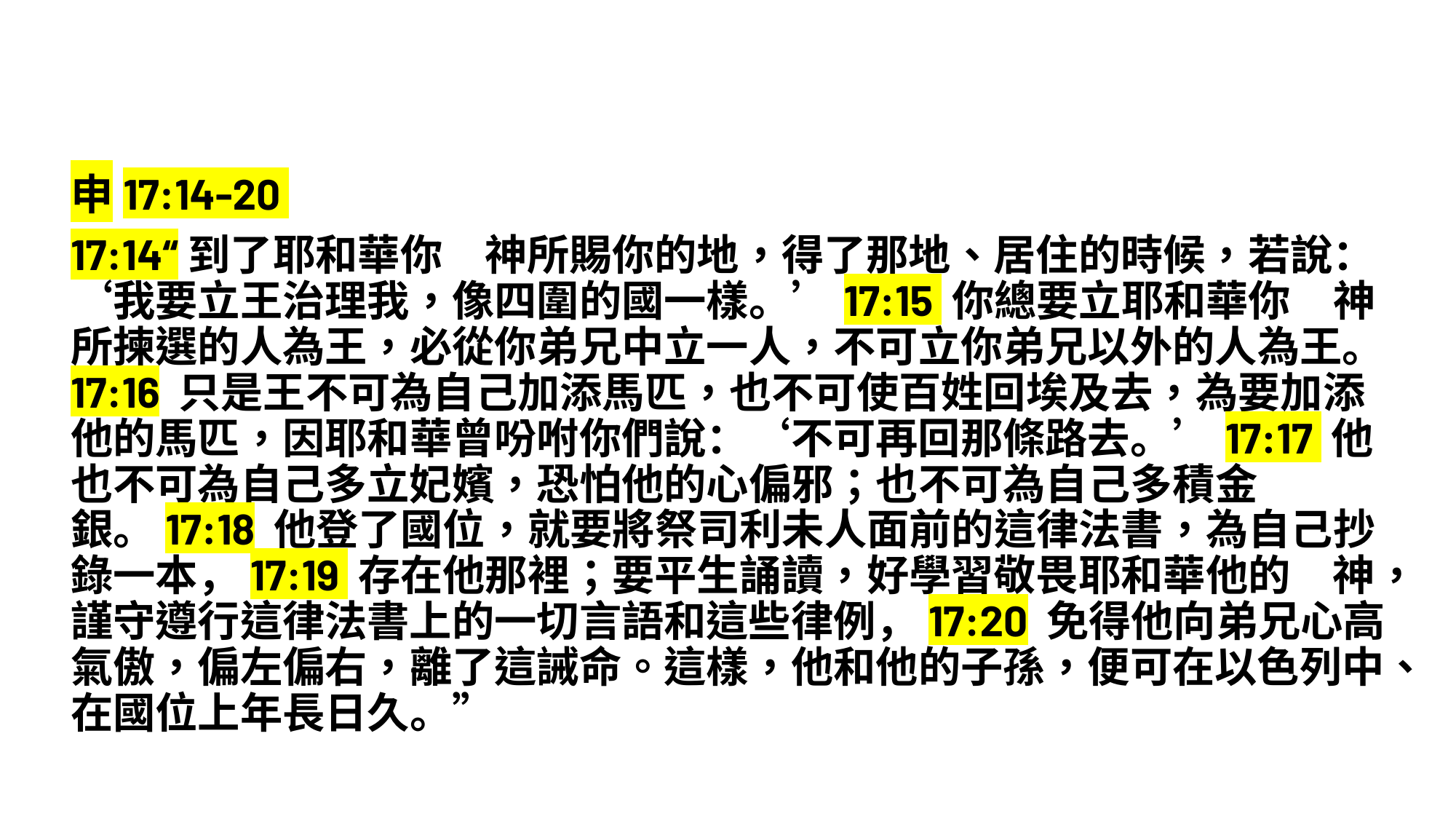

申17:14-20
17:14“到了耶和華你　神所賜你的地，得了那地、居住的時候，若說：‘我要立王治理我，像四圍的國一樣。’17:15 你總要立耶和華你　神所揀選的人為王，必從你弟兄中立一人，不可立你弟兄以外的人為王。17:16 只是王不可為自己加添馬匹，也不可使百姓回埃及去，為要加添他的馬匹，因耶和華曾吩咐你們說：‘不可再回那條路去。’17:17 他也不可為自己多立妃嬪，恐怕他的心偏邪；也不可為自己多積金銀。17:18 他登了國位，就要將祭司利未人面前的這律法書，為自己抄錄一本，17:19 存在他那裡；要平生誦讀，好學習敬畏耶和華他的　神，謹守遵行這律法書上的一切言語和這些律例，17:20 免得他向弟兄心高氣傲，偏左偏右，離了這誡命。這樣，他和他的子孫，便可在以色列中、在國位上年長日久。”